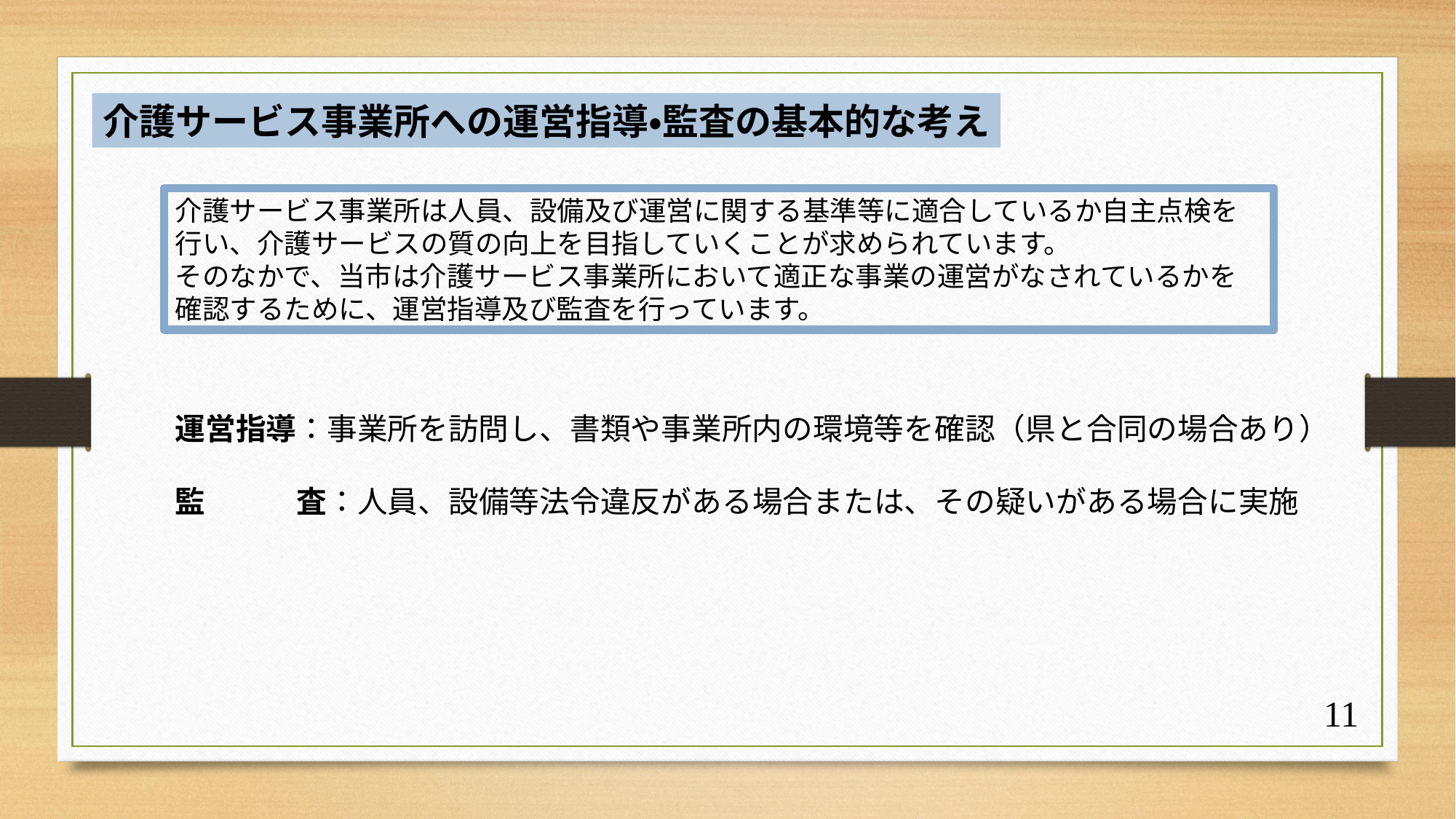

介護サービス事業所への運営指導・監査の基本的な考え
介護サービス事業所は人員、設備及び運営に関する基準等に適合しているか自主点検を行い、介護サービスの質の向上を目指していくことが求められています。
そのなかで、当市は介護サービス事業所において適正な事業の運営がなされているかを確認するために、運営指導及び監査を行っています。

運営指導：事業所を訪問し、書類や事業所内の環境等を確認（県と合同の場合あり）

監　　　査：人員、設備等法令違反がある場合または、その疑いがある場合に実施
11